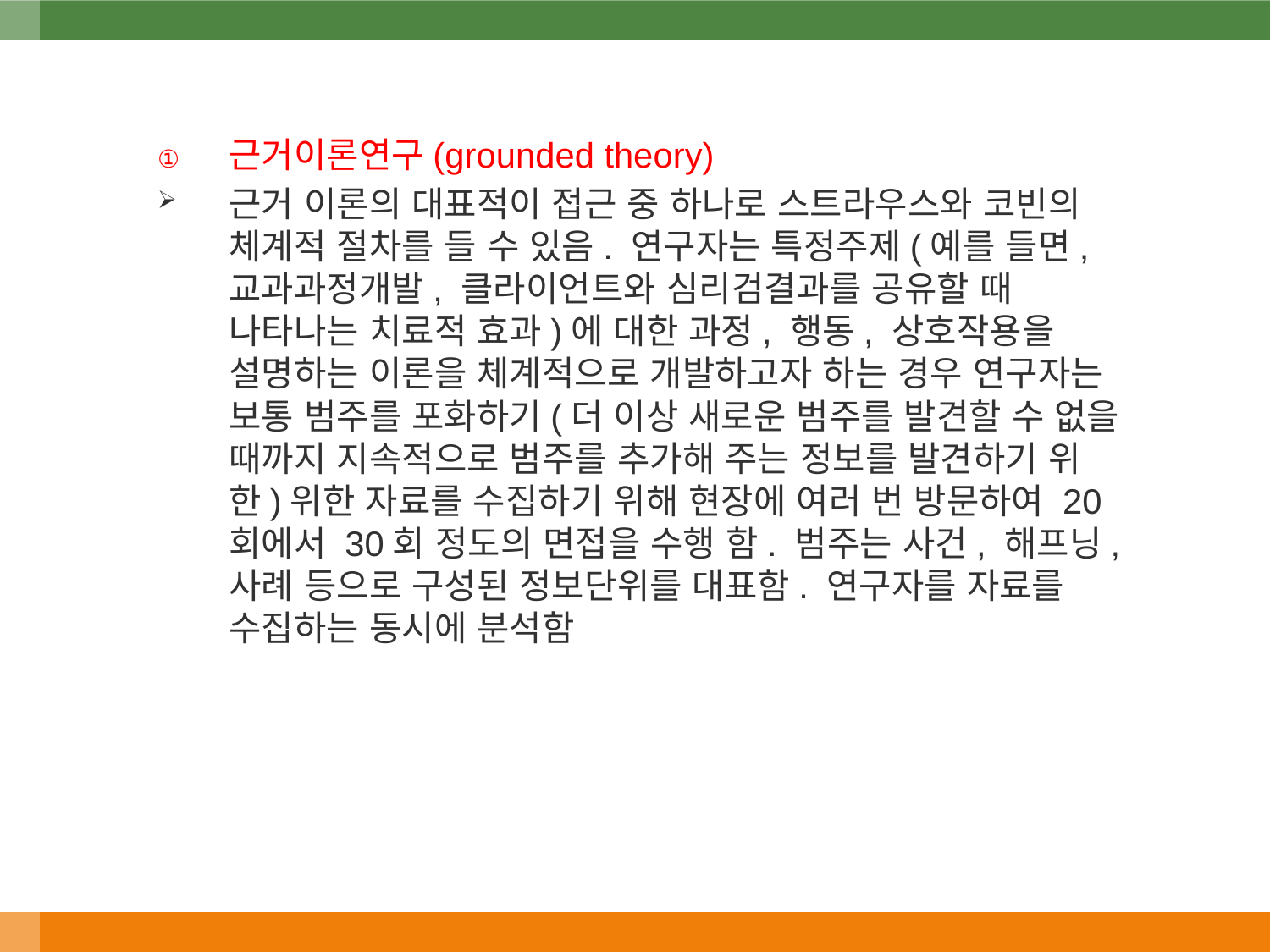

근거이론연구(grounded theory)
근거 이론의 대표적이 접근 중 하나로 스트라우스와 코빈의 체계적 절차를 들 수 있음. 연구자는 특정주제(예를 들면, 교과과정개발, 클라이언트와 심리검결과를 공유할 때 나타나는 치료적 효과)에 대한 과정, 행동, 상호작용을 설명하는 이론을 체계적으로 개발하고자 하는 경우 연구자는 보통 범주를 포화하기(더 이상 새로운 범주를 발견할 수 없을 때까지 지속적으로 범주를 추가해 주는 정보를 발견하기 위한)위한 자료를 수집하기 위해 현장에 여러 번 방문하여 20회에서 30회 정도의 면접을 수행 함. 범주는 사건, 해프닝, 사례 등으로 구성된 정보단위를 대표함. 연구자를 자료를 수집하는 동시에 분석함